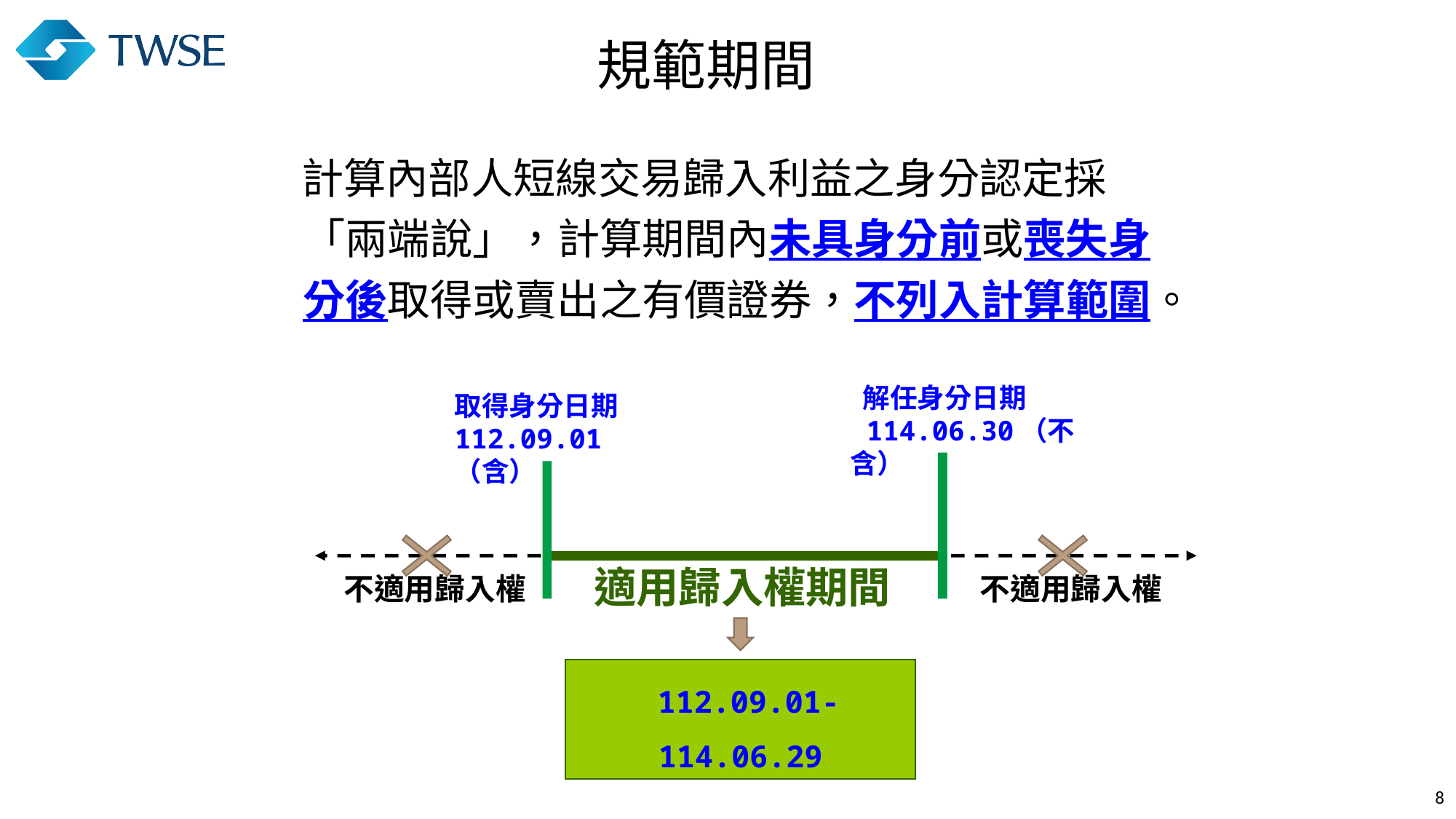

#
規範期間
計算內部人短線交易歸入利益之身分認定採「兩端說」，計算期間內未具身分前或喪失身分後取得或賣出之有價證券，不列入計算範圍。
 解任身分日期
 114.06.30（不含）
取得身分日期
112.09.01（含）

適用歸入權期間

不適用歸入權
不適用歸入權

 112.09.01-114.06.29
8